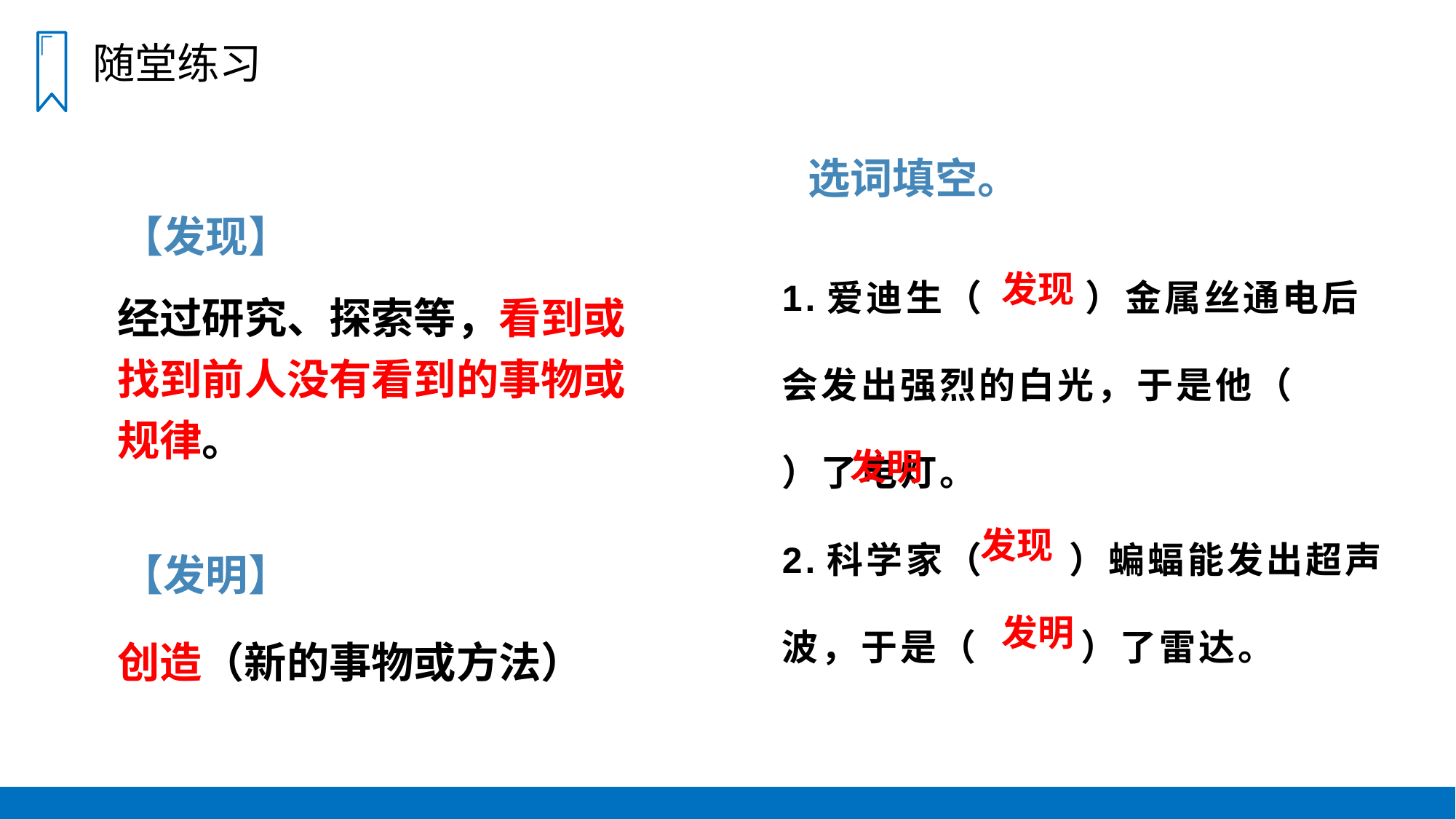

随堂练习
选词填空。
【发现】
经过研究、探索等，看到或找到前人没有看到的事物或规律。
1.爱迪生（         ）金属丝通电后会发出强烈的白光，于是他（　      ）了电灯。
2.科学家（    　）蝙蝠能发出超声波，于是（　  　）了雷达。
发现
发明
发现
【发明】
创造（新的事物或方法）
发明